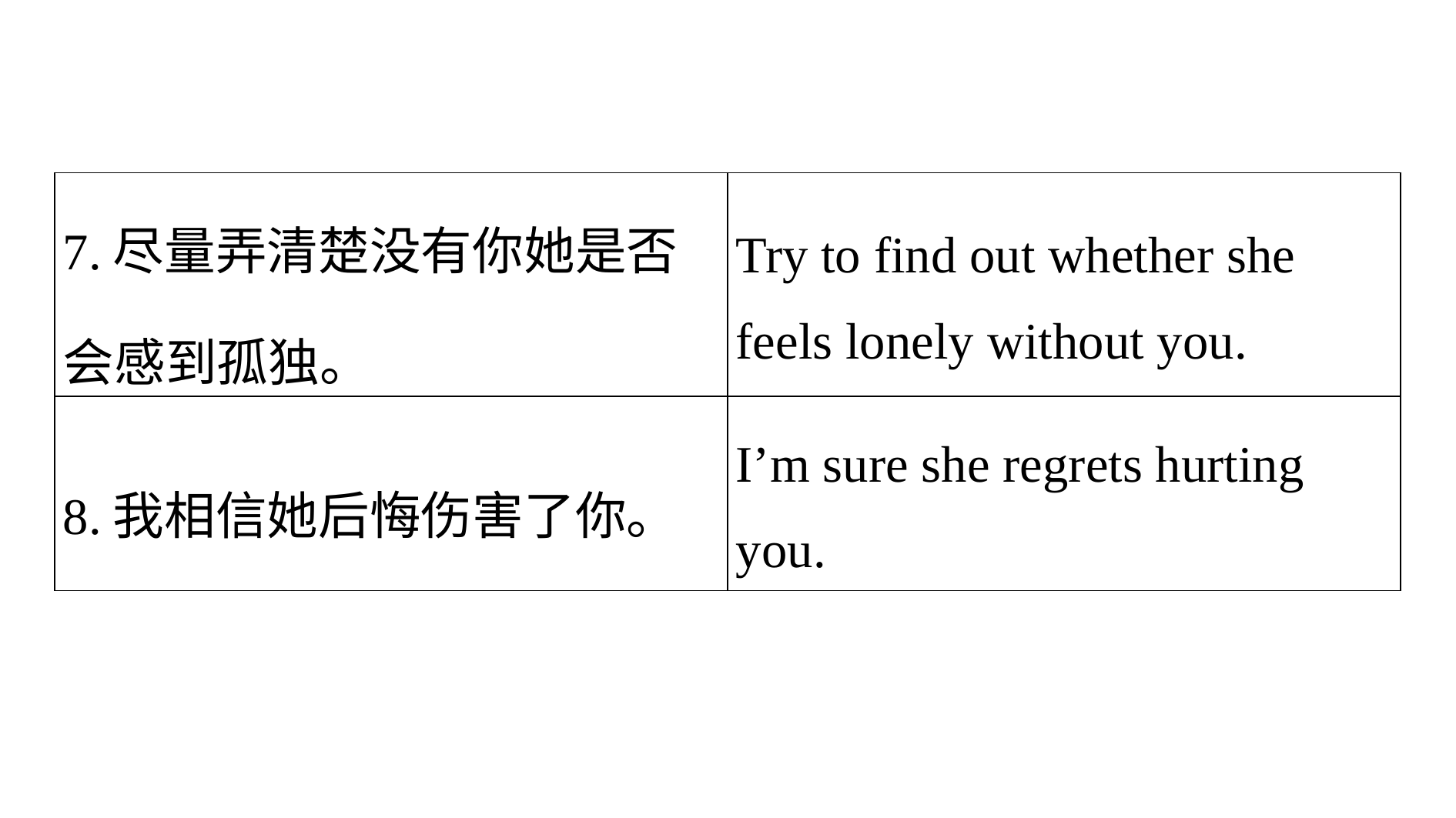

| 7.尽量弄清楚没有你她是否会感到孤独。 | Try to find out whether she feels lonely without you. |
| --- | --- |
| 8.我相信她后悔伤害了你。 | I’m sure she regrets hurting you. |